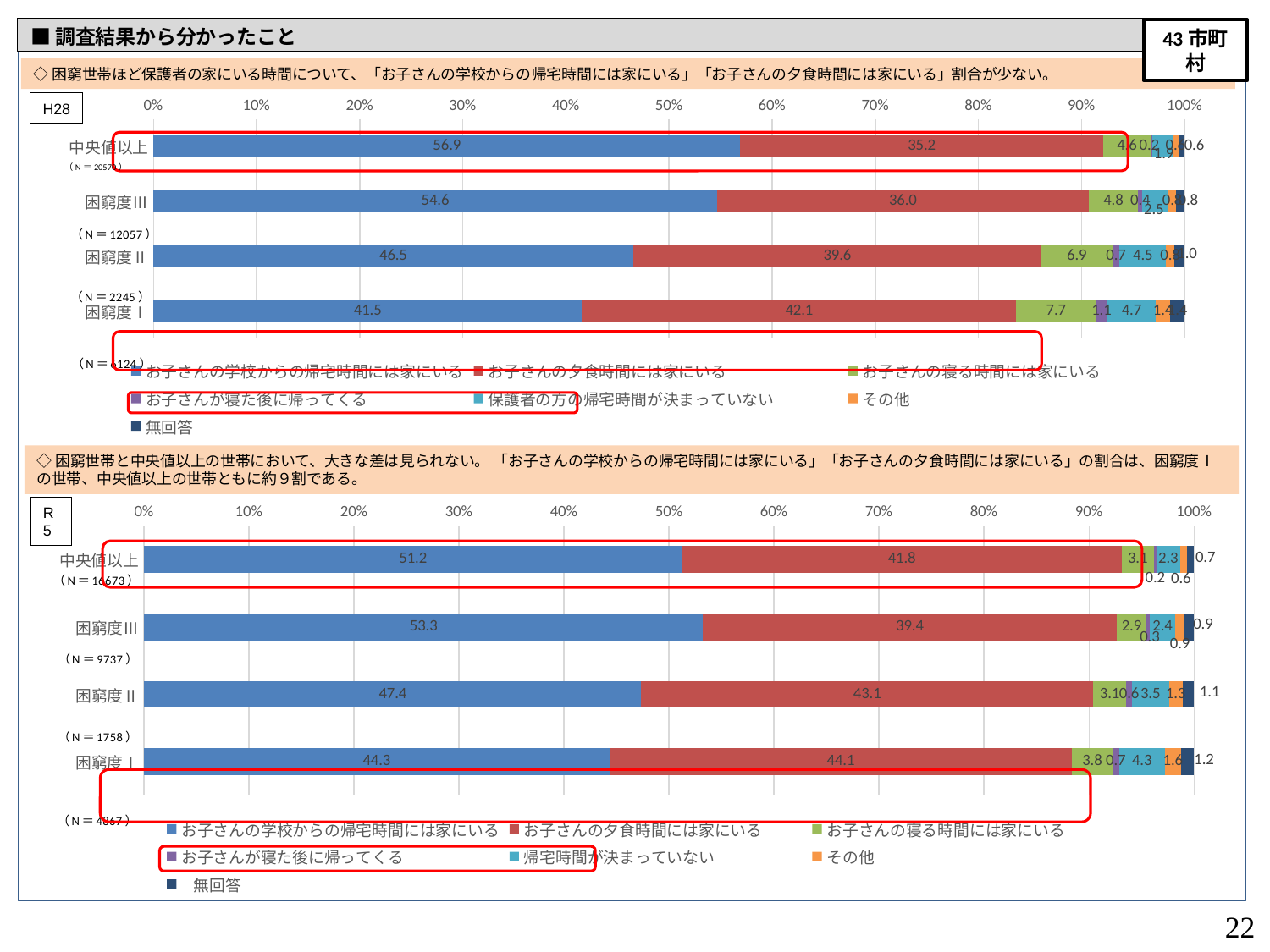

■調査結果から分かったこと
43市町村

◇困窮世帯ほど保護者の家にいる時間について、「お子さんの学校からの帰宅時間には家にいる」「お子さんの夕食時間には家にいる」割合が少ない。

### Chart

| Category | お子さんの学校からの帰宅時間には家にいる | お子さんの夕食時間には家にいる           | お子さんの寝る時間には家にいる           | お子さんが寝た後に帰ってくる             | 保護者の方の帰宅時間が決まっていない                 | その他               | 無回答             |
|---|---|---|---|---|---|---|---|
| 中央値以上 | 56.9 | 35.2 | 4.6 | 0.2 | 1.9 | 0.6 | 0.6 |
| 困窮度Ⅲ | 54.6 | 36.0 | 4.8 | 0.4 | 2.5 | 0.8 | 0.8 |
| 困窮度Ⅱ | 46.5 | 39.6 | 6.9 | 0.7 | 4.5 | 0.8 | 1.0 |
| 困窮度Ⅰ | 41.5 | 42.1 | 7.7 | 1.1 | 4.7 | 1.4 | 1.4 |
H28

（N＝20570）

◇困窮世帯と中央値以上の世帯において、大きな差は見られない。 「お子さんの学校からの帰宅時間には家にいる」「お子さんの夕食時間には家にいる」の割合は、困窮度Ⅰの世帯、中央値以上の世帯ともに約９割である。
R5

### Chart

| Category | お子さんの学校からの帰宅時間には家にいる | お子さんの夕食時間には家にいる           | お子さんの寝る時間には家にいる           | お子さんが寝た後に帰ってくる             | 帰宅時間が決まっていない                 | その他               |   無回答             |
|---|---|---|---|---|---|---|---|
| 中央値以上 | 51.2 | 41.8 | 3.1 | 0.2 | 2.3 | 0.6 | 0.7 |
| 困窮度Ⅲ | 53.3 | 39.4 | 2.9 | 0.3 | 2.4 | 0.9 | 0.9 |
| 困窮度Ⅱ | 47.4 | 43.1 | 3.1 | 0.6 | 3.5 | 1.3 | 1.1 |
| 困窮度Ⅰ | 44.3 | 44.1 | 3.8 | 0.7 | 4.3 | 1.6 | 1.2 |

22